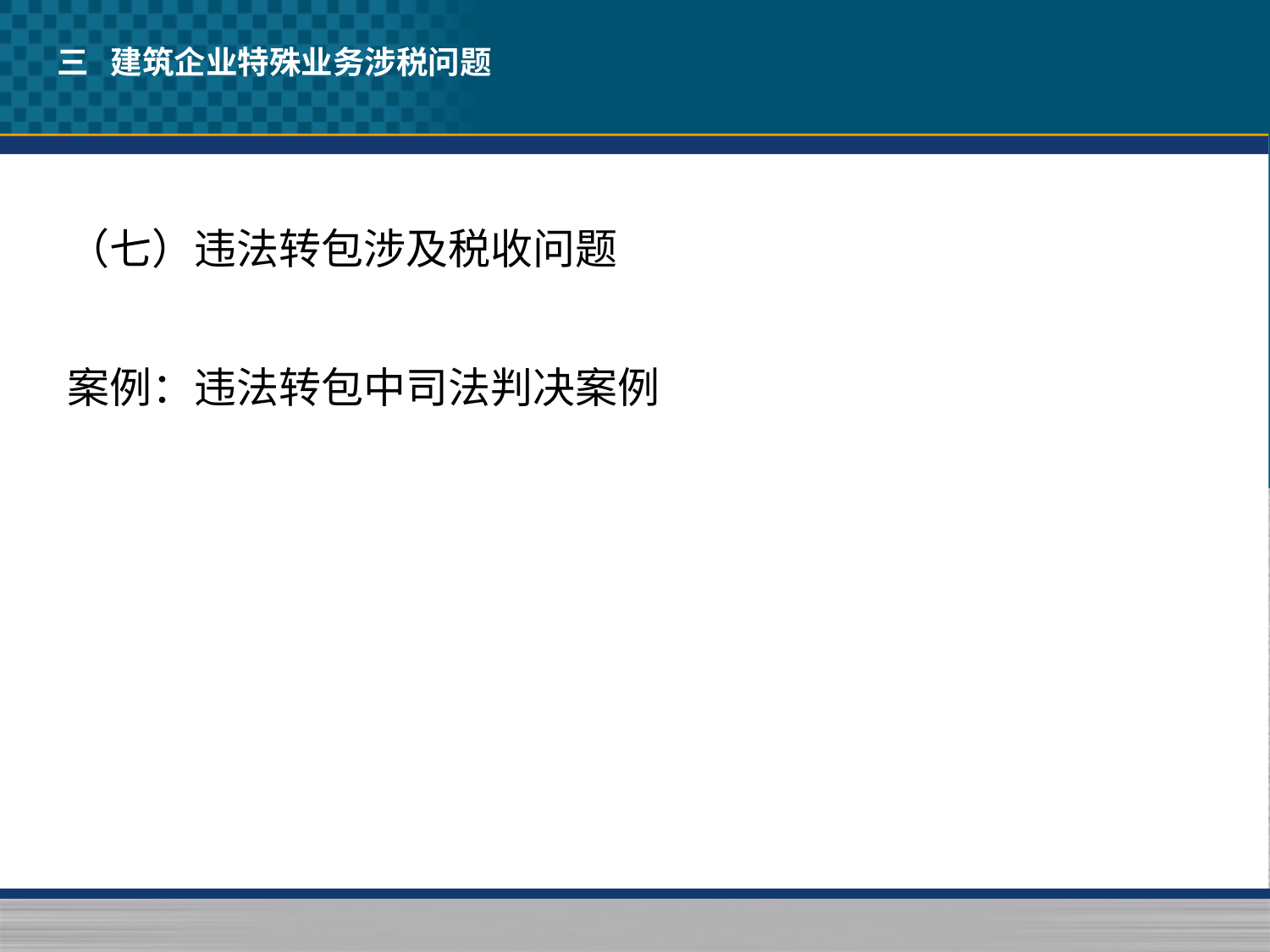

三   建筑企业特殊业务涉税问题
（七）违法转包涉及税收问题

案例：违法转包中司法判决案例